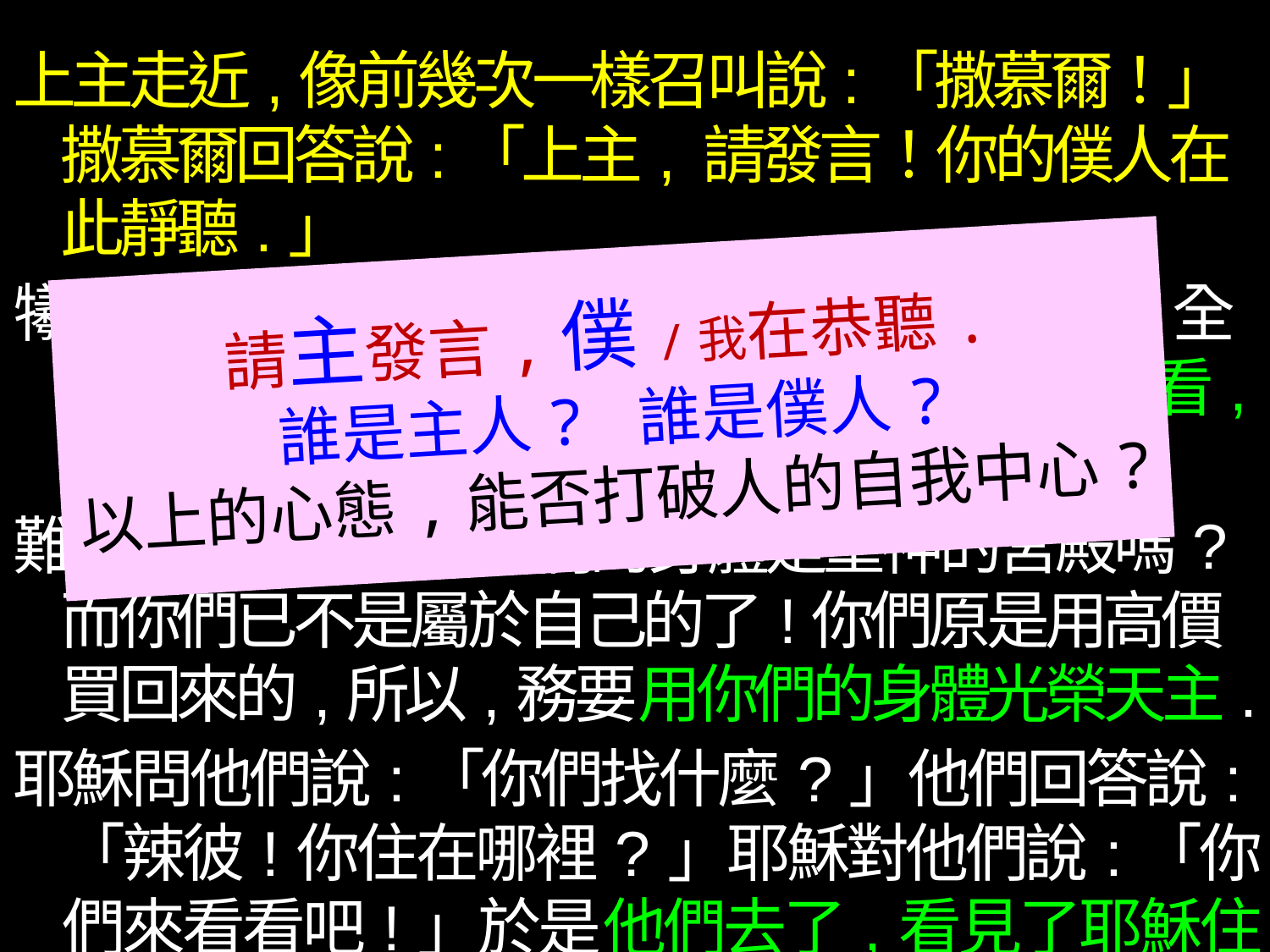

上主走近,像前幾次一樣召叫說:「撒慕爾！」撒慕爾回答說:「上主, 請發言！你的僕人在此靜聽.」
犧牲與素祭已非你所喜,你就開了我的耳朵;全燔祭以及贖罪祭,也非你所要,於是我說:看,我已來到!
難道你們不知道,你們的身體是聖神的宮殿嗎?而你們已不是屬於自己的了!你們原是用高價買回來的,所以,務要用你們的身體光榮天主.
耶穌問他們說:「你們找什麼?」他們回答說:「辣彼!你住在哪裡?」耶穌對他們說:「你們來看看吧!」於是他們去了,看見了耶穌住的地方.

請主發言,僕/我在恭聽.
誰是主人? 誰是僕人?
以上的心態,能否打破人的自我中心?